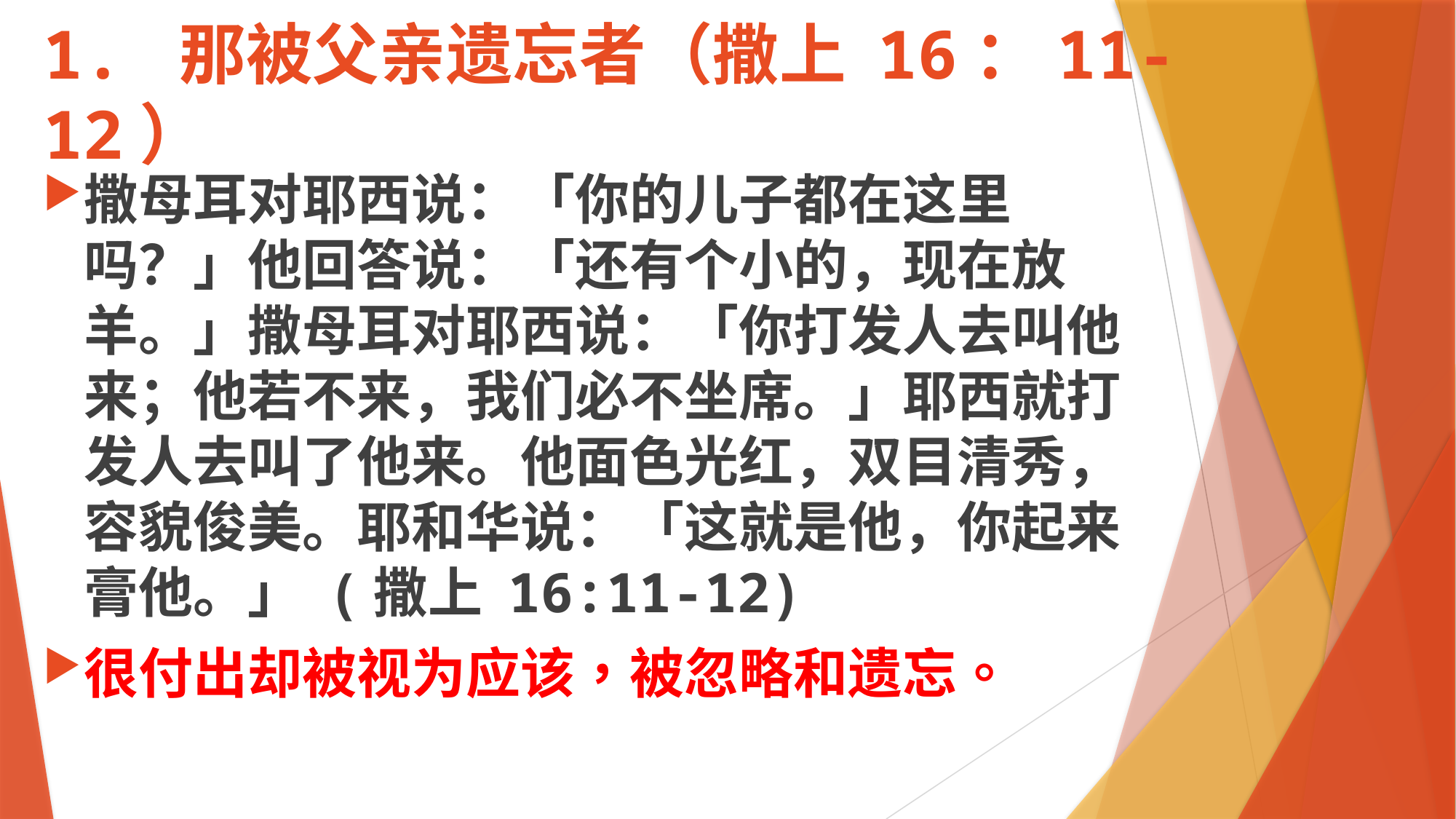

# 1. 那被父亲遗忘者（撒上 16：11-12）
撒母耳对耶西说：「你的儿子都在这里吗？」他回答说：「还有个小的，现在放羊。」撒母耳对耶西说：「你打发人去叫他来；他若不来，我们必不坐席。」耶西就打发人去叫了他来。他面色光红，双目清秀，容貌俊美。耶和华说：「这就是他，你起来膏他。」 (撒上 16:11-12)
很付出却被视为应该，被忽略和遗忘。